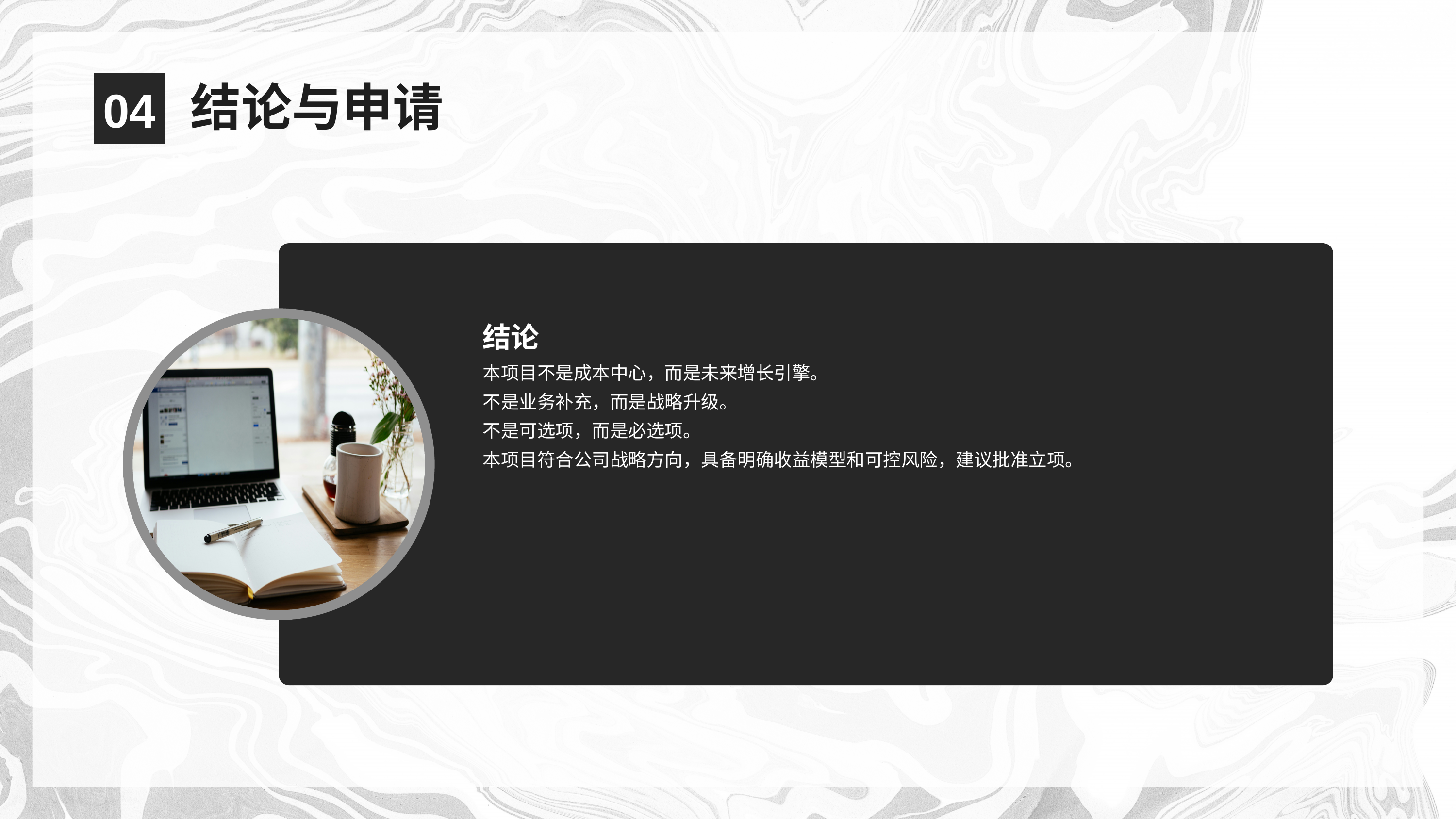

结论与申请
04

结论

本项目不是成本中心，而是未来增长引擎。
不是业务补充，而是战略升级。
不是可选项，而是必选项。
本项目符合公司战略方向，具备明确收益模型和可控风险，建议批准立项。